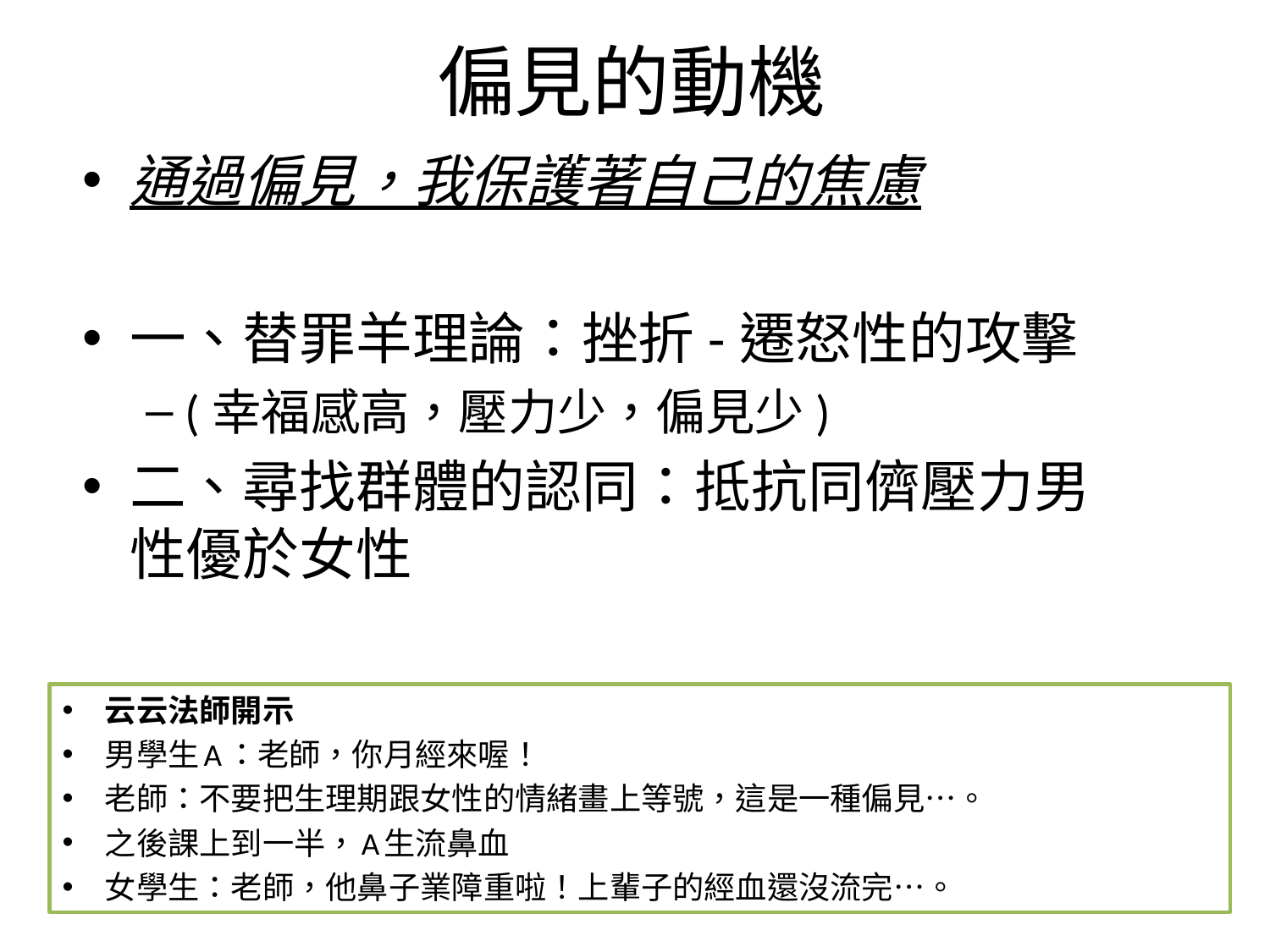

# 偏見的動機
通過偏見，我保護著自己的焦慮

一、替罪羊理論：挫折-遷怒性的攻擊
(幸福感高，壓力少，偏見少)
二、尋找群體的認同：抵抗同儕壓力男性優於女性
云云法師開示
男學生A：老師，你月經來喔！
老師：不要把生理期跟女性的情緒畫上等號，這是一種偏見…。
之後課上到一半，A生流鼻血
女學生：老師，他鼻子業障重啦！上輩子的經血還沒流完…。